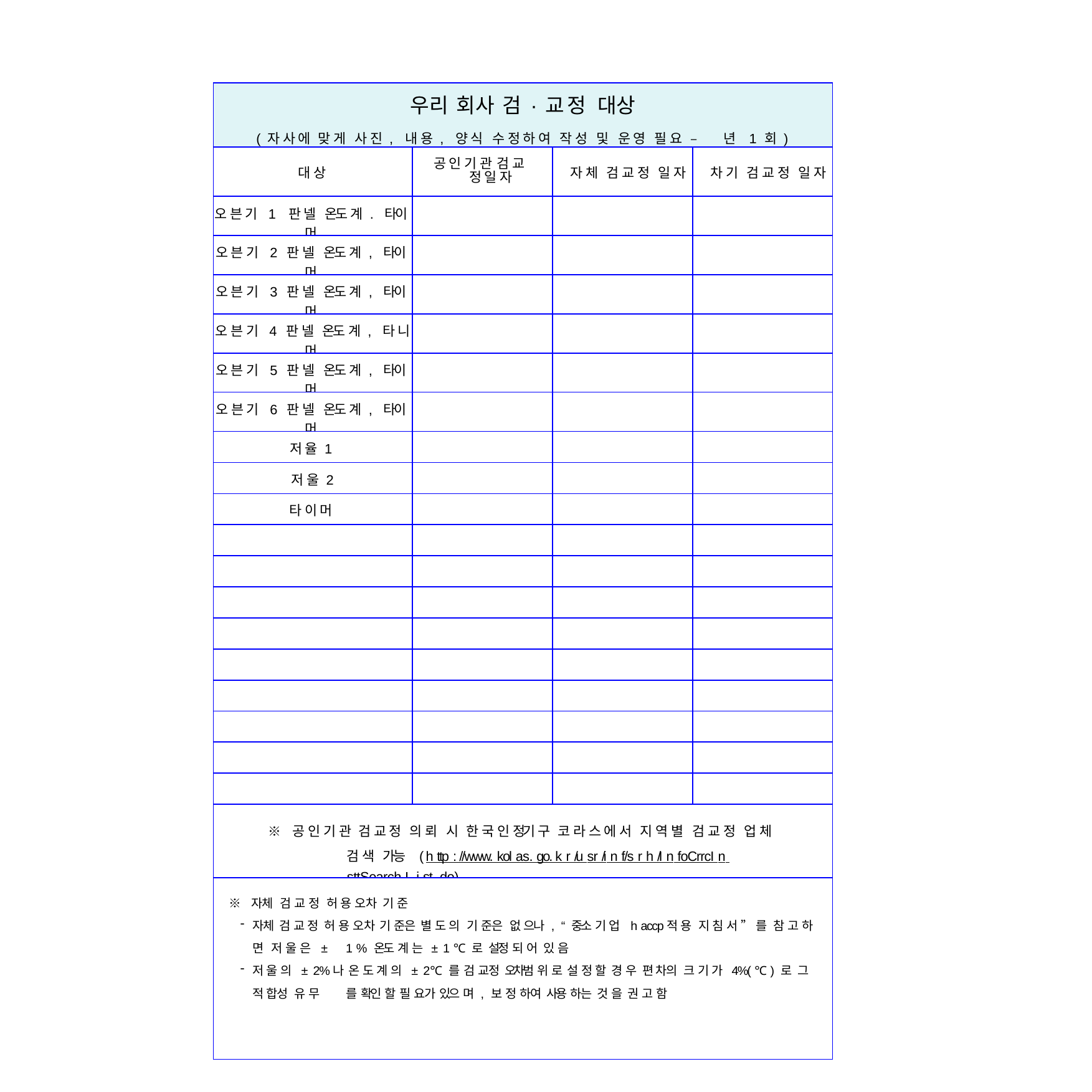

| 우리 회사 검·교정 대상 ( 자 사 에 맞 게 사 진 , 내 용 , 양 식 수 정 하 여 작 성 및 운 영 필 요 – 년 1 회 ) |  |  |  |
| --- | --- | --- | --- |
| 대 상 | 공 인 기 관 검 교 정 일 자 | 자 체 검 교 정 일 자 | 차 기 검 교 정 일 자 |
| 오 븐 기 1 판 넬 온도 계 . 타이 머 |  |  |  |
| 오 븐 기 2 판 넬 온도 계 , 타이 머 |  |  |  |
| 오 븐 기 3 판 넬 온도 계 , 타이 머 |  |  |  |
| 오 븐 기 4 판 넬 온도 계 , 타 니 머 |  |  |  |
| 오 븐 기 5 판 넬 온도 계 , 타이 머 |  |  |  |
| 오 븐 기 6 판 넬 온도 계 , 타이 머 |  |  |  |
| 저 율 1 |  |  |  |
| 저 울 2 |  |  |  |
| 타 이 머 |  |  |  |
|  |  |  |  |
|  |  |  |  |
|  |  |  |  |
|  |  |  |  |
|  |  |  |  |
|  |  |  |  |
|  |  |  |  |
|  |  |  |  |
|  |  |  |  |
| ※ 공 인 기 관 검 교 정 의 뢰 시 한 국 인 정기 구 코 라 스 에 서 지 역 별 검 교 정 업 체 검 색 가능 ( h ttp : //www. kol as. go. k r /u sr /i n f/s r h /I n foCrrcI n sttSearch L i st. do) |  |  |  |
| ※ 자체 검 교 정 허 용 오차 기 준 자체 검 교 정 허 용 오차 기 준은 별 도 의 기 준은 없 으나 , “ 중소 기 업 h accp적 용 지 침 서 ” 를 참 고 하 면 저 울 은 ± 1 % 온도 계 는 ± 1 ℃ 로 설정 되 어 있 음 저 울 의 ± 2%나 온 도 계 의 ± 2℃ 를 검 교정 오차범 위 로 설 정 할 경 우 편 차의 크 기 가 4%( ℃ ) 로 그 적 합성 유 무 를 확인 할 필 요가 있으 며 , 보 정 하여 사용 하는 것 을 권 고 함 |  |  |  |
- 1 -